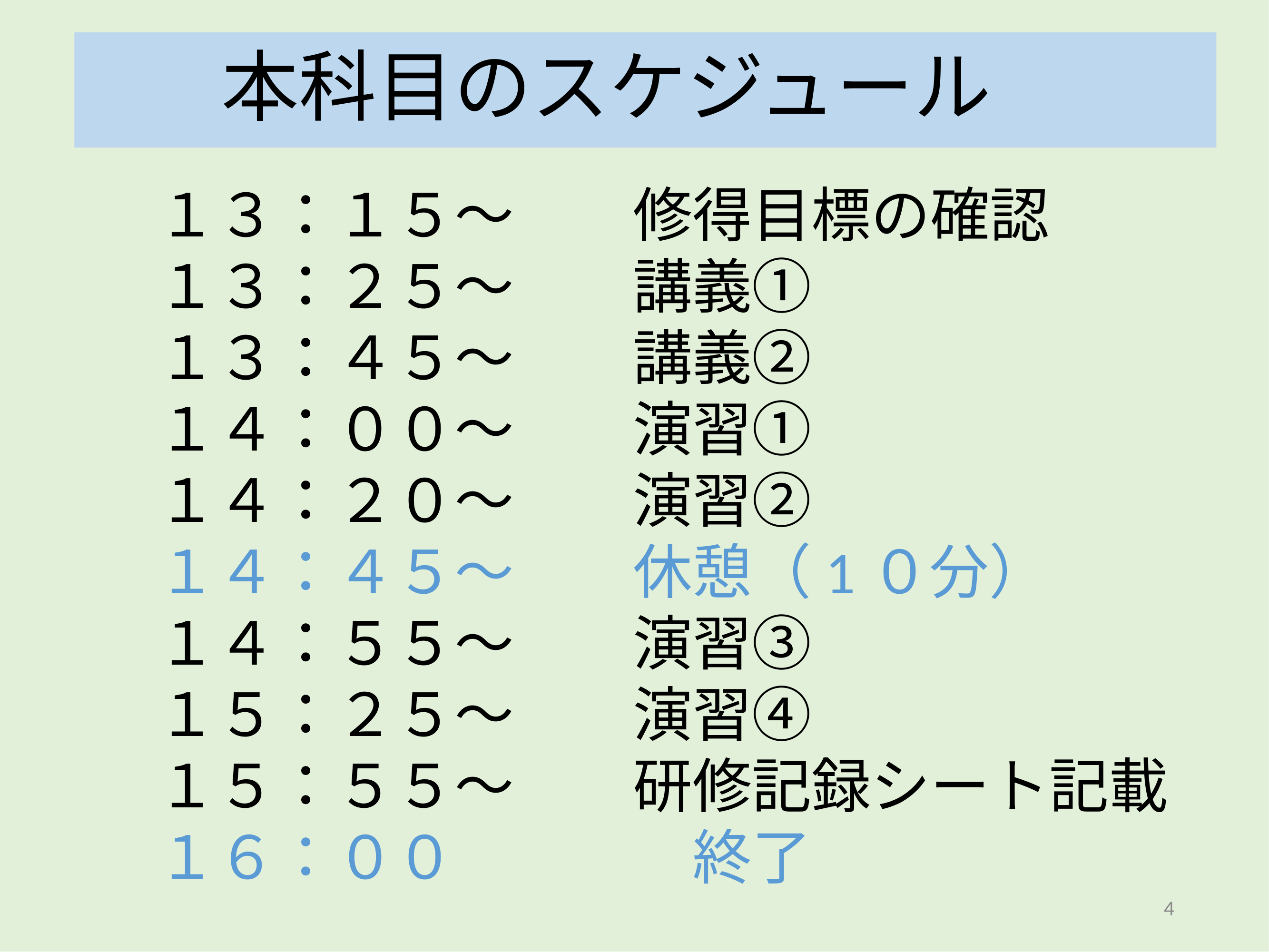

# 本科目のスケジュール
１３：１５～　　修得目標の確認
１３：２５～　　講義①
１３：４５～　　講義②
１４：００～　　演習①
１４：２０～　　演習②
１４：４５～　　休憩（1０分）
１４：５５～　　演習③
１５：２５～　　演習④
１５：５５～　　研修記録シート記載
１６：００　　　　終了
4